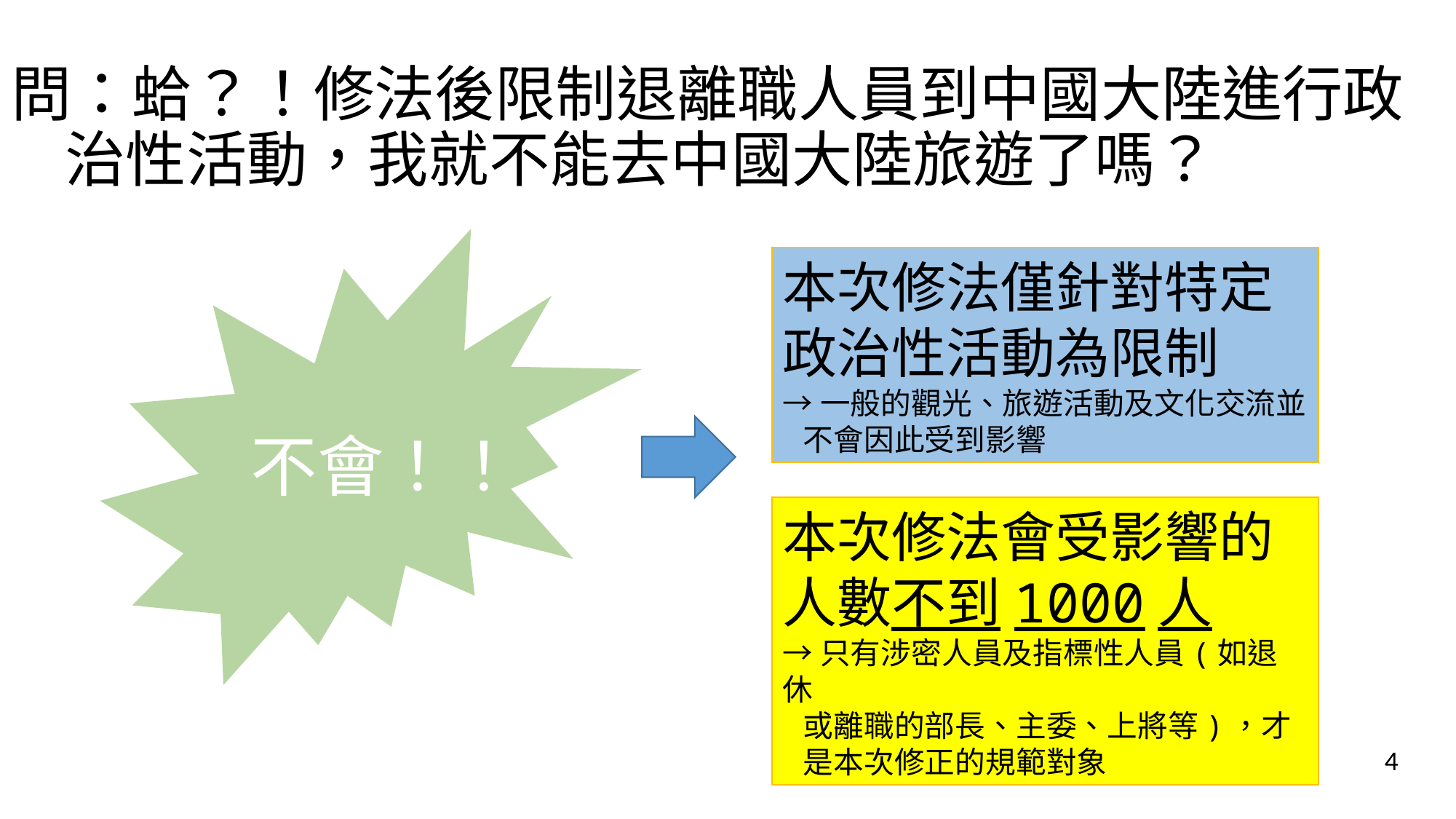

# 問：蛤？！修法後限制退離職人員到中國大陸進行政 治性活動，我就不能去中國大陸旅遊了嗎？

不會！！
本次修法僅針對特定政治性活動為限制
→一般的觀光、旅遊活動及文化交流並
  不會因此受到影響

本次修法會受影響的人數不到1000人
→只有涉密人員及指標性人員(如退休
  或離職的部長、主委、上將等)，才
  是本次修正的規範對象
4